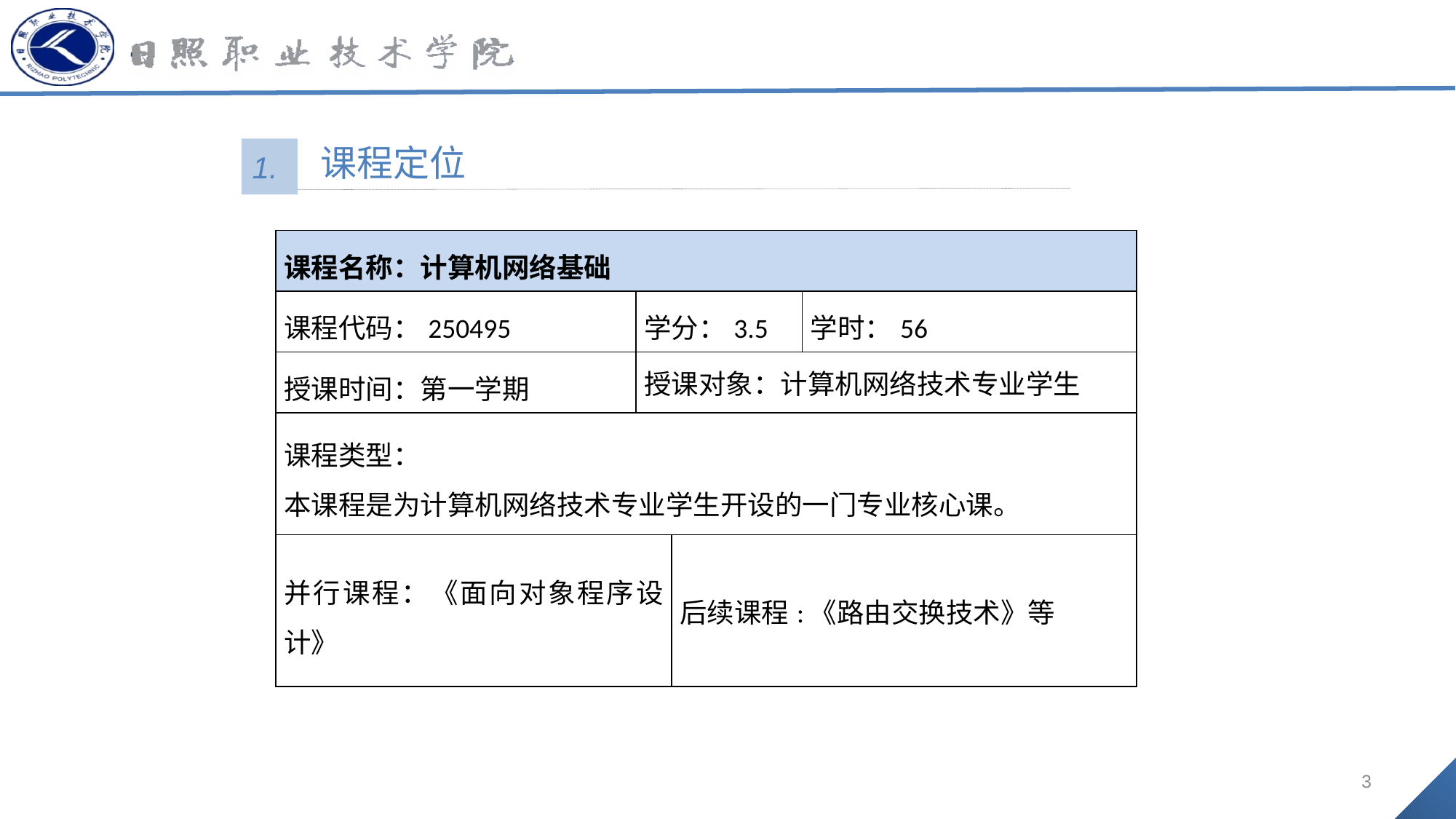

课程定位
1.
| 课程名称：计算机网络基础 |  |  |  |
| --- | --- | --- | --- |
| 课程代码：250495 | 学分：3.5 |  | 学时：56 |
| 授课时间：第一学期 | 授课对象：计算机网络技术专业学生 |  |  |
| 课程类型： 本课程是为计算机网络技术专业学生开设的一门专业核心课。 |  |  |  |
| 并行课程：《面向对象程序设计》 |  | 后续课程:《路由交换技术》等 |  |
3